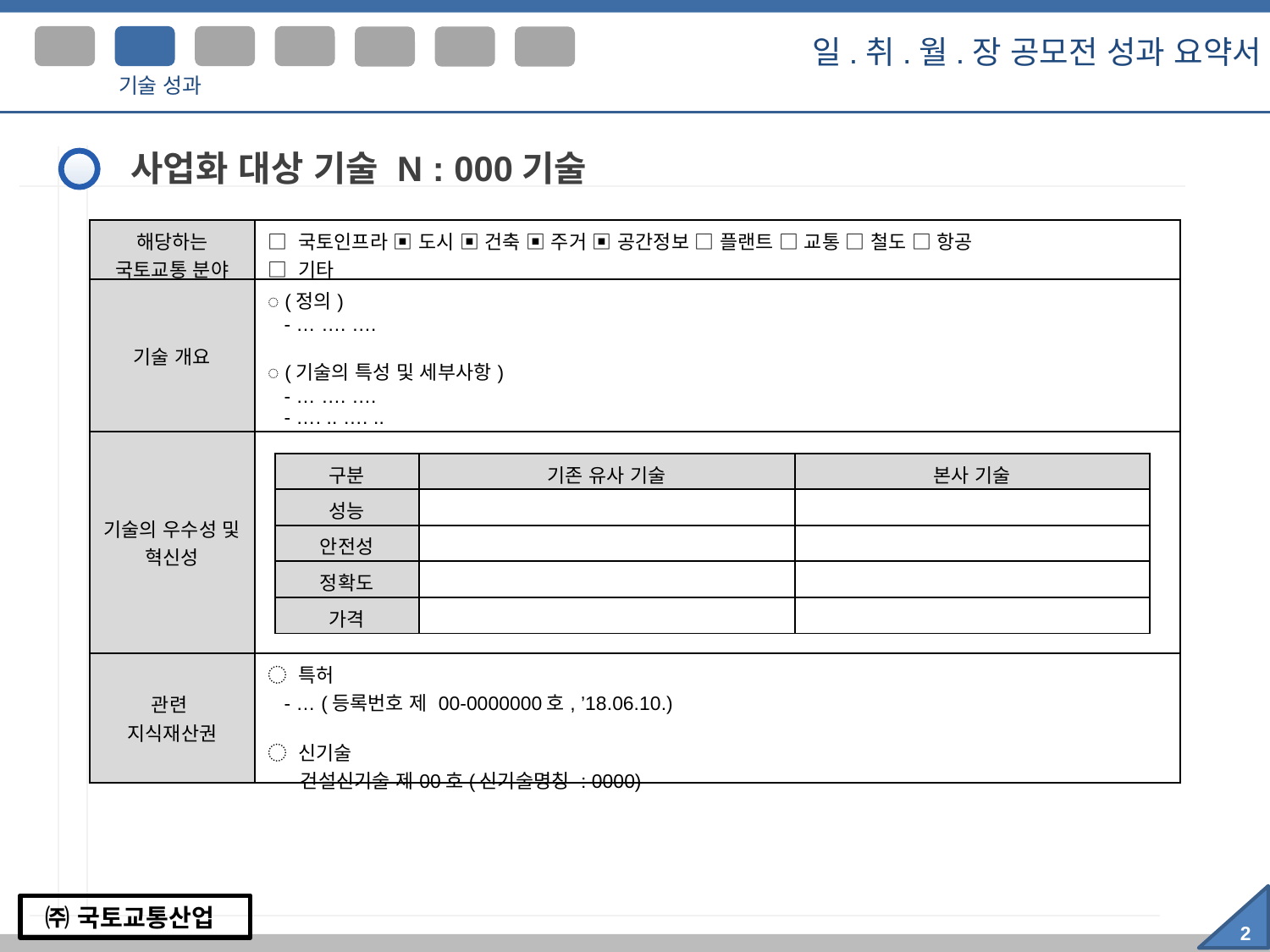

I  I
I  I  I
I  V
일.취.월.장 공모전 성과 요약서
I
Ⅴ
Ⅵ
Ⅶ
기술 성과
사업화 대상 기술 N : 000기술

| 해당하는 국토교통 분야 | □ 국토인프라 ▣ 도시 ▣ 건축 ▣ 주거 ▣ 공간정보 □ 플랜트 □ 교통 □ 철도 □ 항공 □ 기타 |
| --- | --- |
| 기술 개요 | ◌ (정의) - … …. …. ◌ (기술의 특성 및 세부사항) - … …. …. - …. .. …. .. |
| 기술의 우수성 및 혁신성 |  |
| 관련 지식재산권 | ◌ 특허 - … (등록번호 제 00-0000000호, ’18.06.10.) ◌ 신기술 - 건설신기술 제00호(신기술명칭 : 0000) |
| 구분 | 기존 유사 기술 | 본사 기술 |
| --- | --- | --- |
| 성능 |  |  |
| 안전성 |  |  |
| 정확도 |  |  |
| 가격 |  |  |
2
 ㈜ 국토교통산업